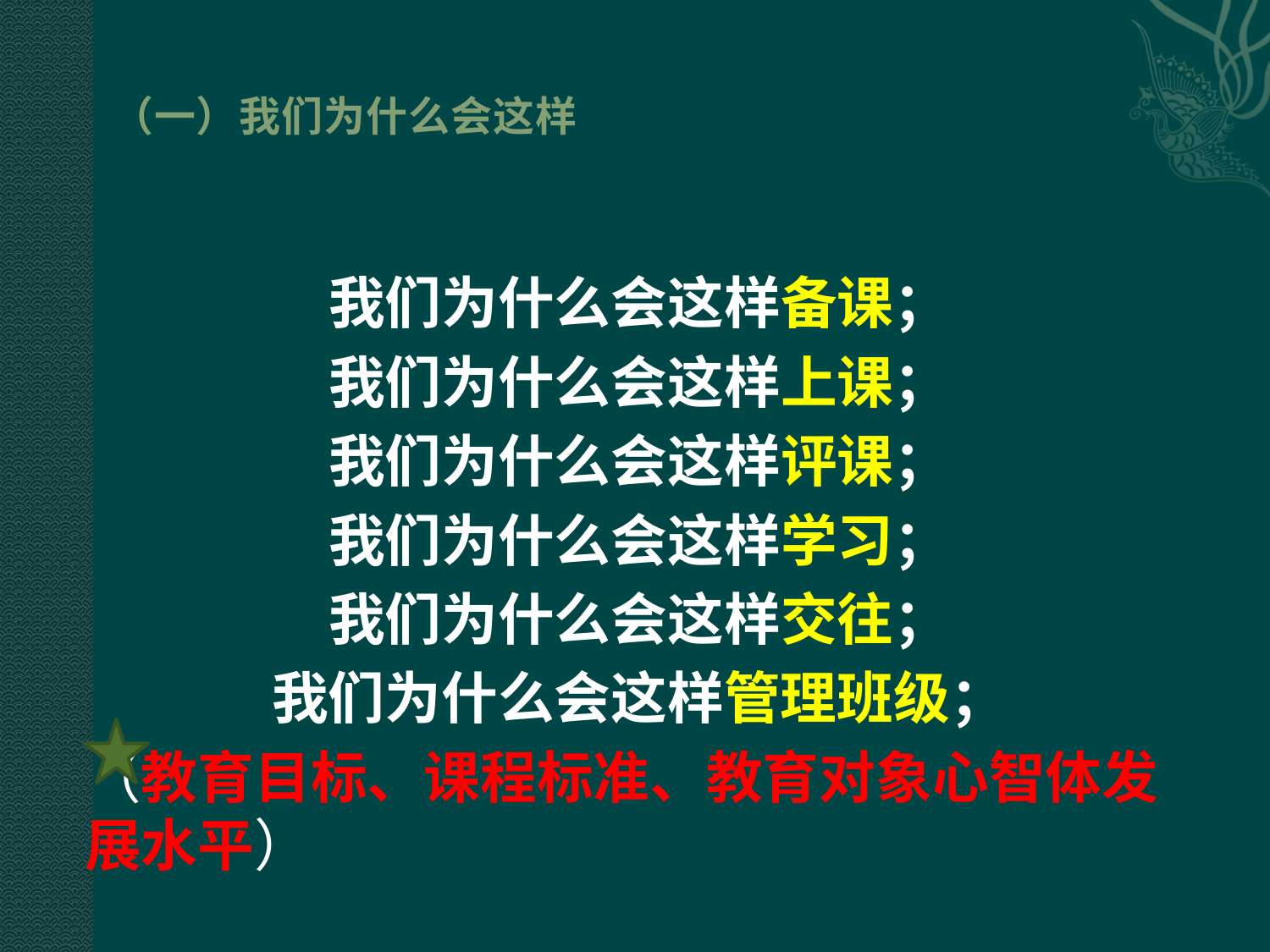

# （一）我们为什么会这样
我们为什么会这样备课；
我们为什么会这样上课；
我们为什么会这样评课；
我们为什么会这样学习；
我们为什么会这样交往；
我们为什么会这样管理班级；
（教育目标、课程标准、教育对象心智体发展水平）